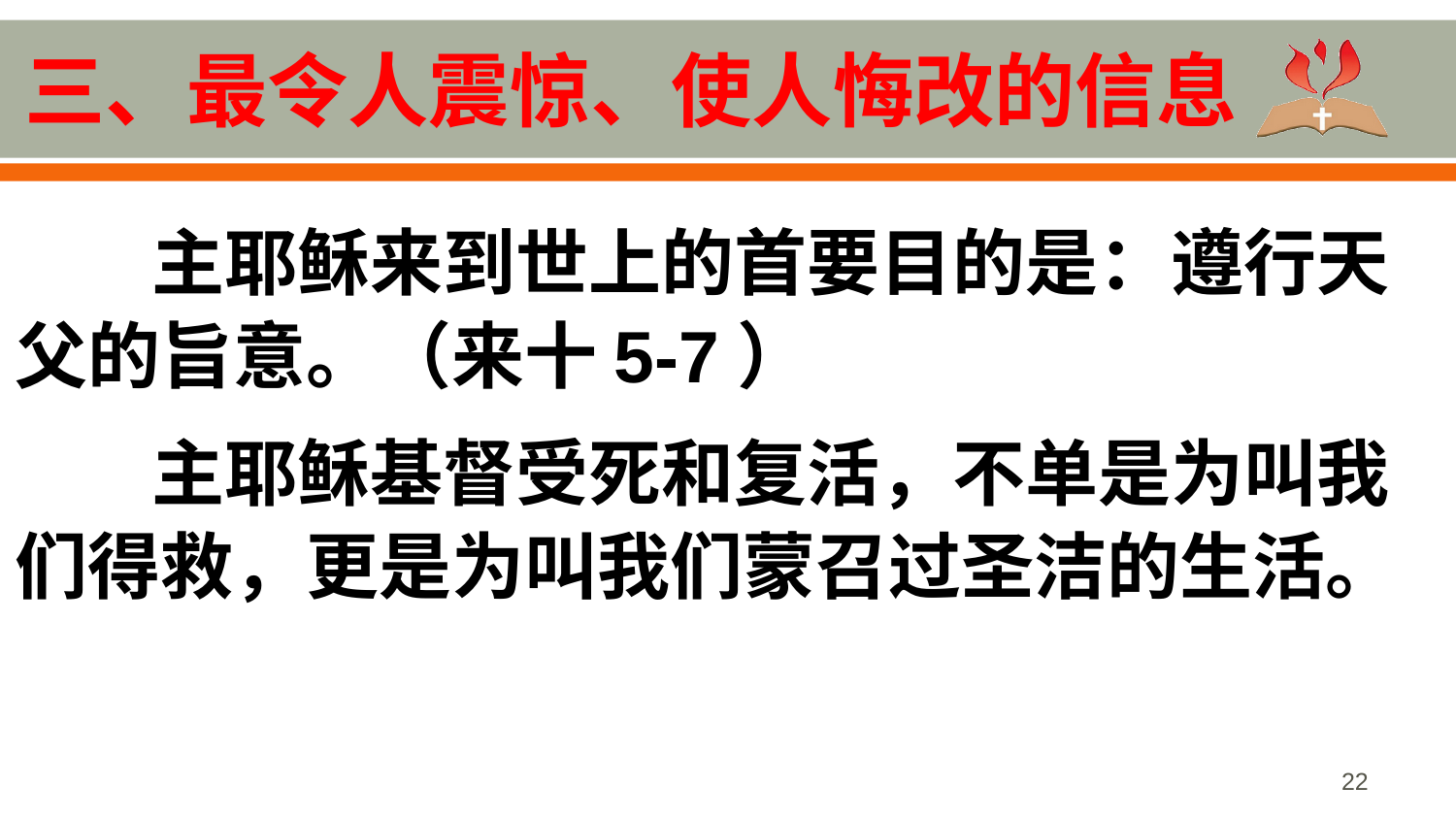

# 三、最令人震惊、使人悔改的信息
主耶稣来到世上的首要目的是：遵行天父的旨意。（来十5-7）
主耶稣基督受死和复活，不单是为叫我们得救，更是为叫我们蒙召过圣洁的生活。

22